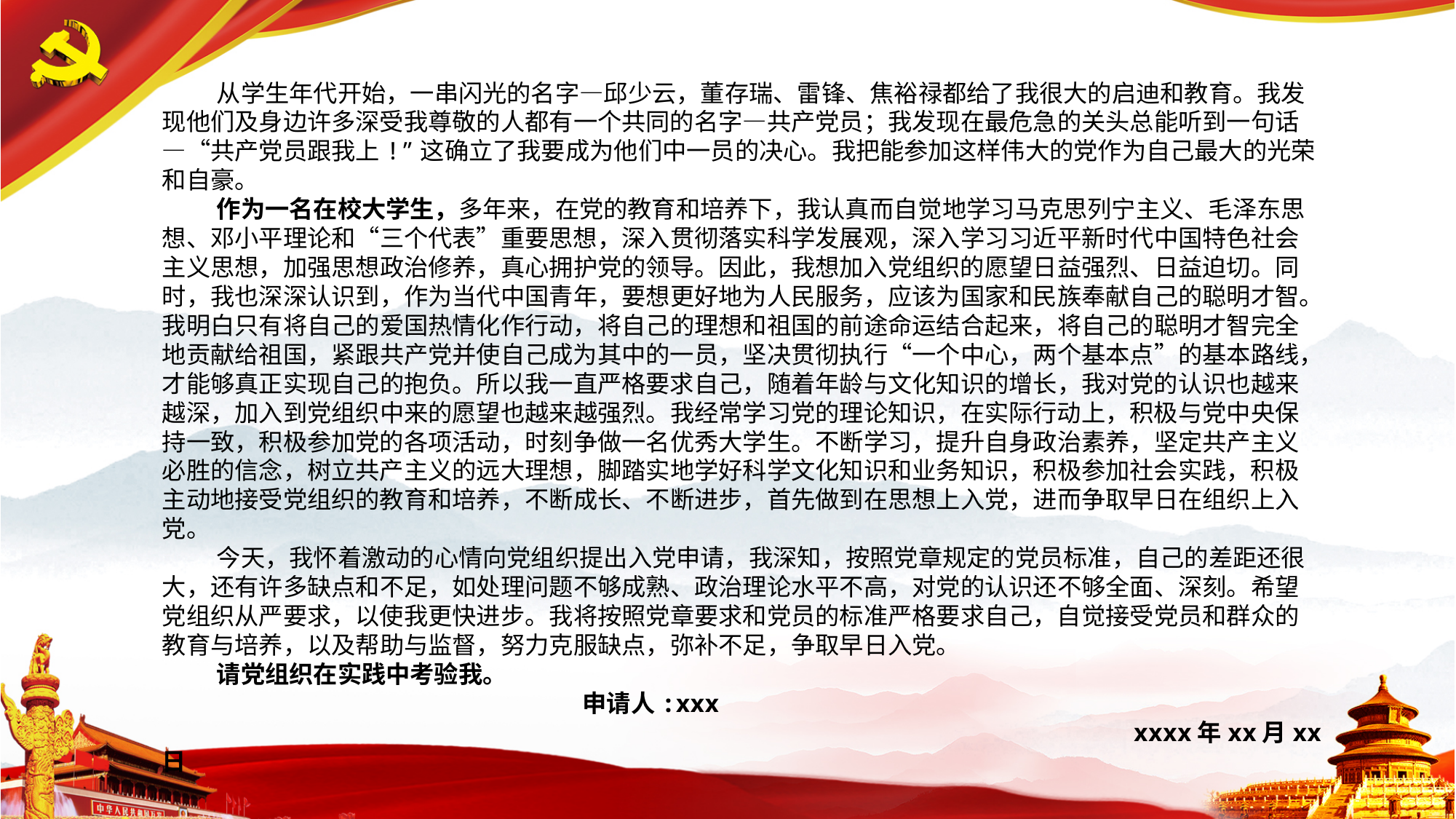

从学生年代开始，一串闪光的名字—邱少云，董存瑞、雷锋、焦裕禄都给了我很大的启迪和教育。我发现他们及身边许多深受我尊敬的人都有一个共同的名字—共产党员；我发现在最危急的关头总能听到一句话—“共产党员跟我上!”这确立了我要成为他们中一员的决心。我把能参加这样伟大的党作为自己最大的光荣和自豪。
作为一名在校大学生，多年来，在党的教育和培养下，我认真而自觉地学习马克思列宁主义、毛泽东思想、邓小平理论和“三个代表”重要思想，深入贯彻落实科学发展观，深入学习习近平新时代中国特色社会主义思想，加强思想政治修养，真心拥护党的领导。因此，我想加入党组织的愿望日益强烈、日益迫切。同时，我也深深认识到，作为当代中国青年，要想更好地为人民服务，应该为国家和民族奉献自己的聪明才智。我明白只有将自己的爱国热情化作行动，将自己的理想和祖国的前途命运结合起来，将自己的聪明才智完全地贡献给祖国，紧跟共产党并使自己成为其中的一员，坚决贯彻执行“一个中心，两个基本点”的基本路线，才能够真正实现自己的抱负。所以我一直严格要求自己，随着年龄与文化知识的增长，我对党的认识也越来越深，加入到党组织中来的愿望也越来越强烈。我经常学习党的理论知识，在实际行动上，积极与党中央保持一致，积极参加党的各项活动，时刻争做一名优秀大学生。不断学习，提升自身政治素养，坚定共产主义必胜的信念，树立共产主义的远大理想，脚踏实地学好科学文化知识和业务知识，积极参加社会实践，积极主动地接受党组织的教育和培养，不断成长、不断进步，首先做到在思想上入党，进而争取早日在组织上入党。
今天，我怀着激动的心情向党组织提出入党申请，我深知，按照党章规定的党员标准，自己的差距还很大，还有许多缺点和不足，如处理问题不够成熟、政治理论水平不高，对党的认识还不够全面、深刻。希望党组织从严要求，以使我更快进步。我将按照党章要求和党员的标准严格要求自己，自觉接受党员和群众的教育与培养，以及帮助与监督，努力克服缺点，弥补不足，争取早日入党。
请党组织在实践中考验我。
                                                                  申请人:xxx
                                                               xxxx年xx月xx日